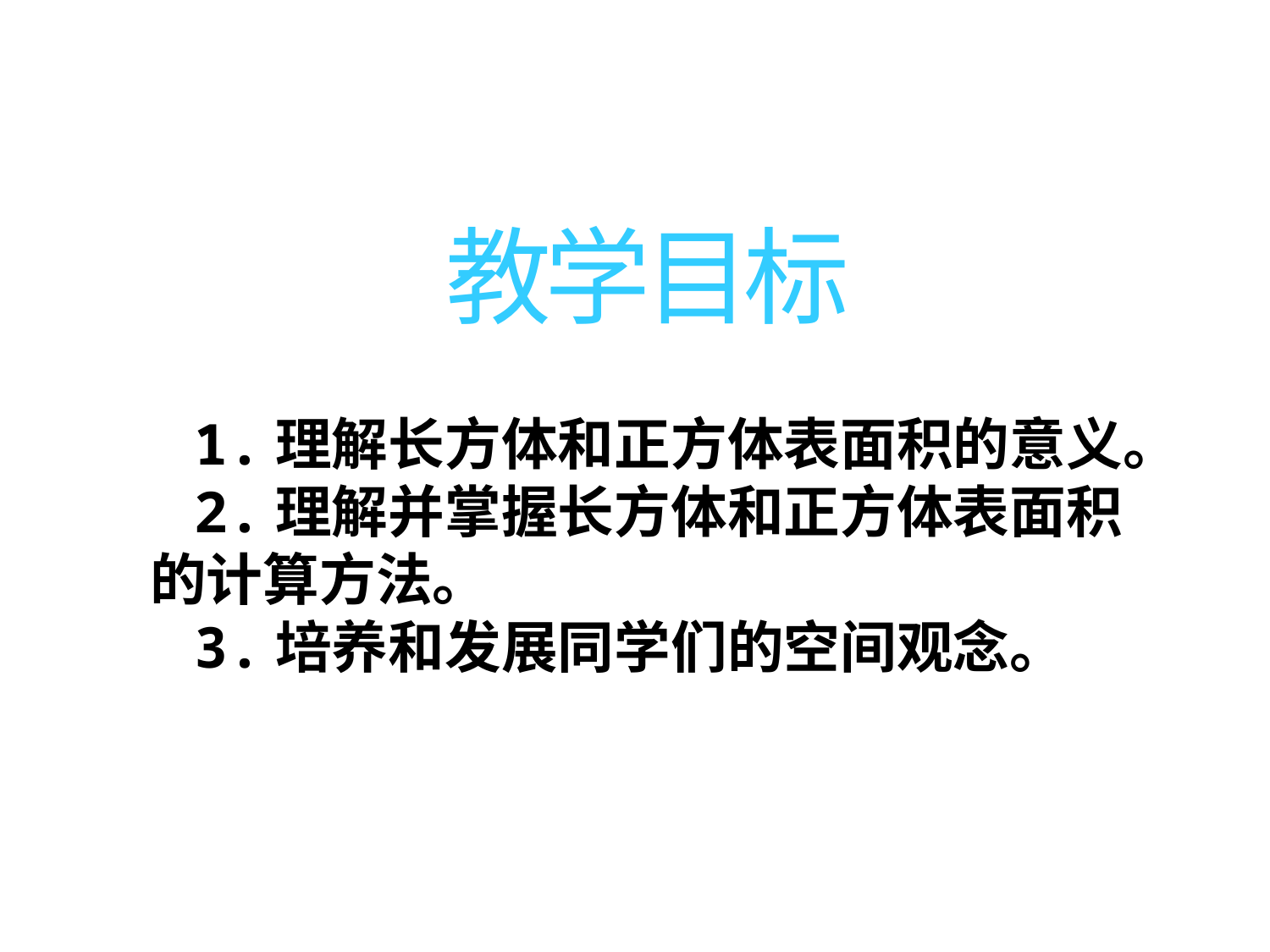

教学目标
1.理解长方体和正方体表面积的意义。
2.理解并掌握长方体和正方体表面积的计算方法。
3.培养和发展同学们的空间观念。